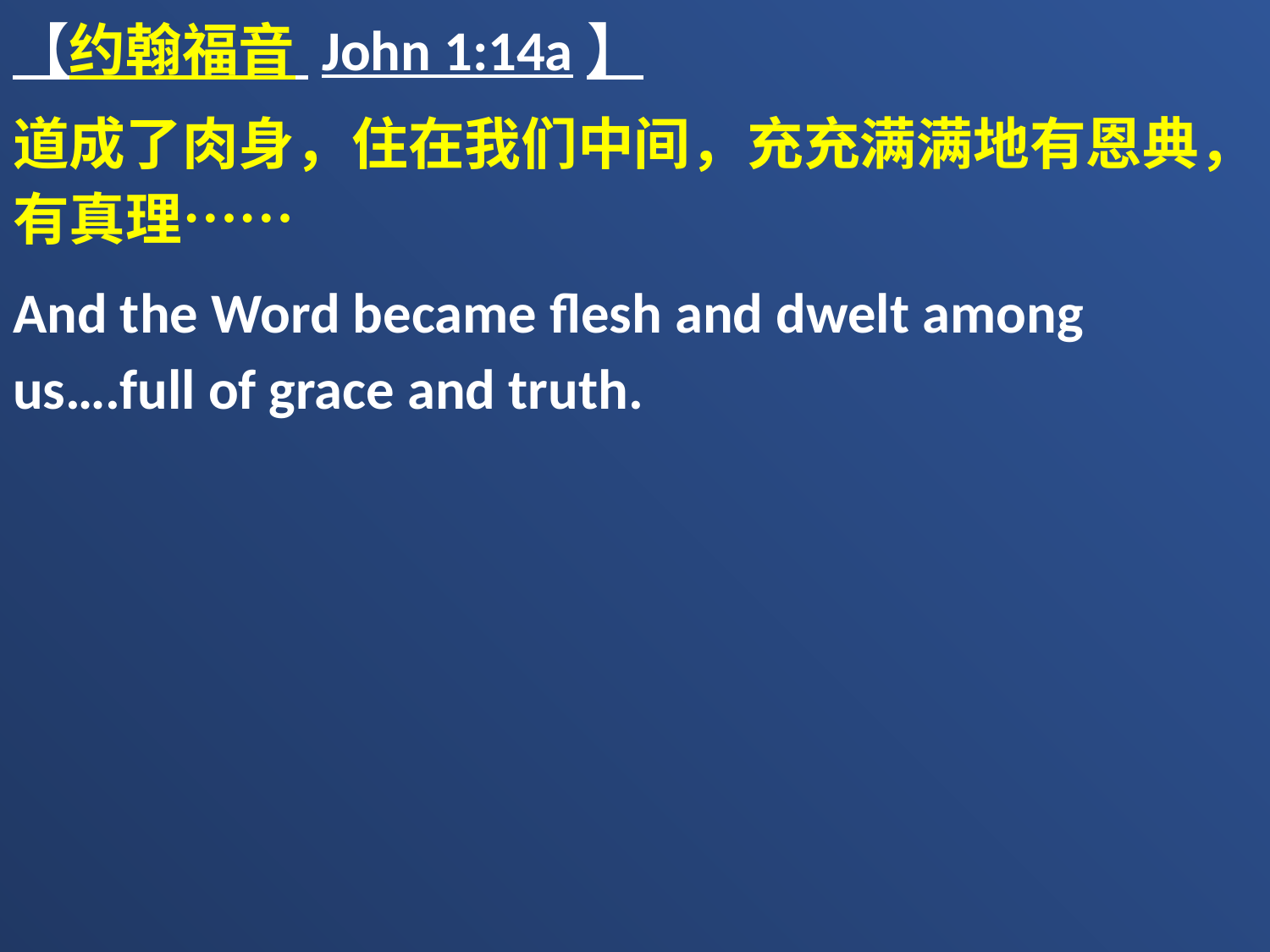

【约翰福音 John 1:14a】
道成了肉身，住在我们中间，充充满满地有恩典，有真理……
And the Word became flesh and dwelt among us….full of grace and truth.